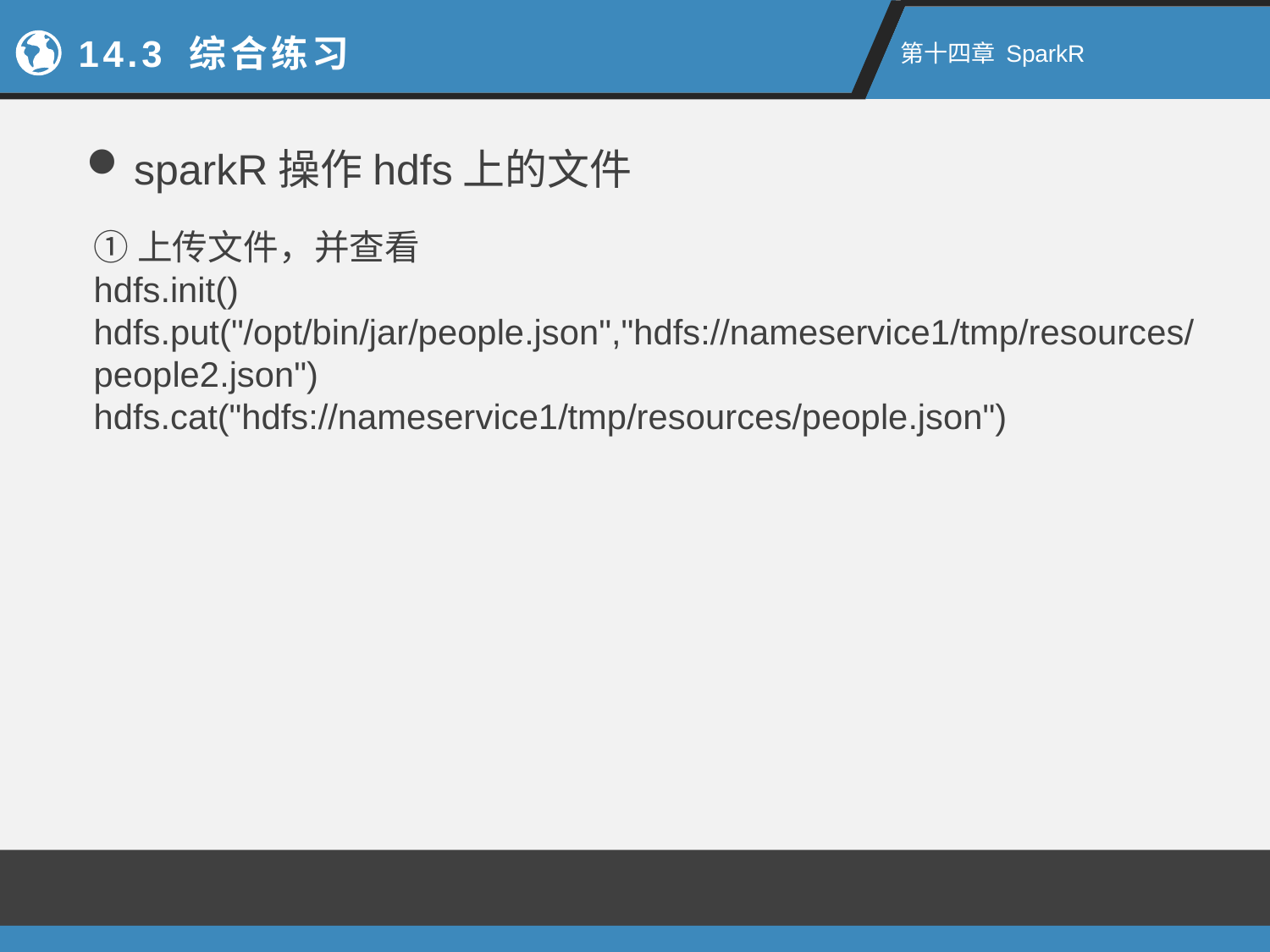

14.3 综合练习

第十四章 SparkR
sparkR操作hdfs上的文件
①上传文件，并查看
hdfs.init()
hdfs.put("/opt/bin/jar/people.json","hdfs://nameservice1/tmp/resources/people2.json")
hdfs.cat("hdfs://nameservice1/tmp/resources/people.json")